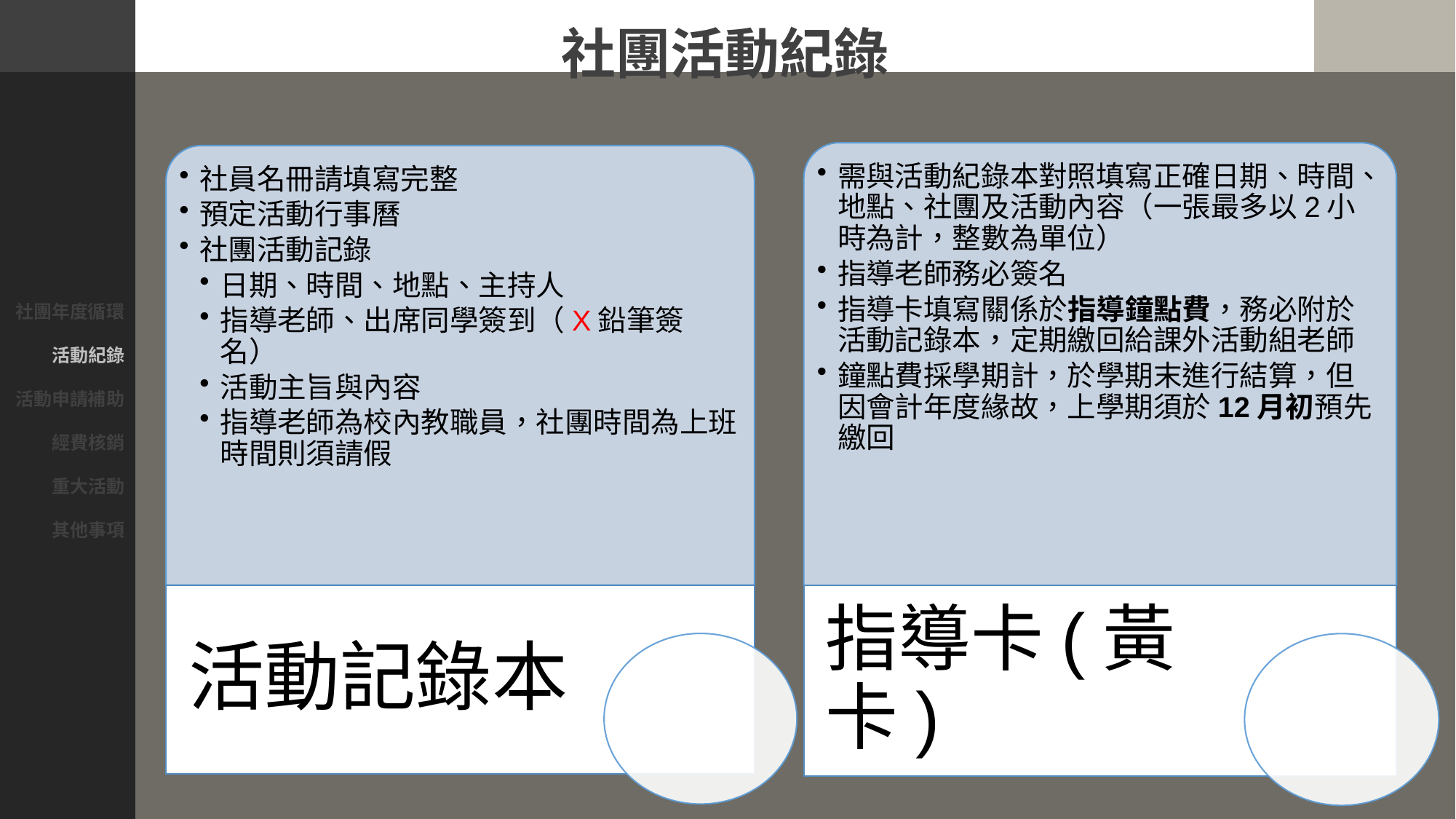

社團年度循環
活動紀錄
活動申請補助
經費核銷
重大活動
其他事項

社團活動紀錄

社員名冊請填寫完整
預定活動行事曆
社團活動記錄
日期、時間、地點、主持人
指導老師、出席同學簽到（X鉛筆簽名）
活動主旨與內容
指導老師為校內教職員，社團時間為上班時間則須請假
活動記錄本
需與活動紀錄本對照填寫正確日期、時間、地點、社團及活動內容（一張最多以2小時為計，整數為單位）
指導老師務必簽名
指導卡填寫關係於指導鐘點費，務必附於活動記錄本，定期繳回給課外活動組老師
鐘點費採學期計，於學期末進行結算，但因會計年度緣故，上學期須於12月初預先繳回
指導卡(黃卡)